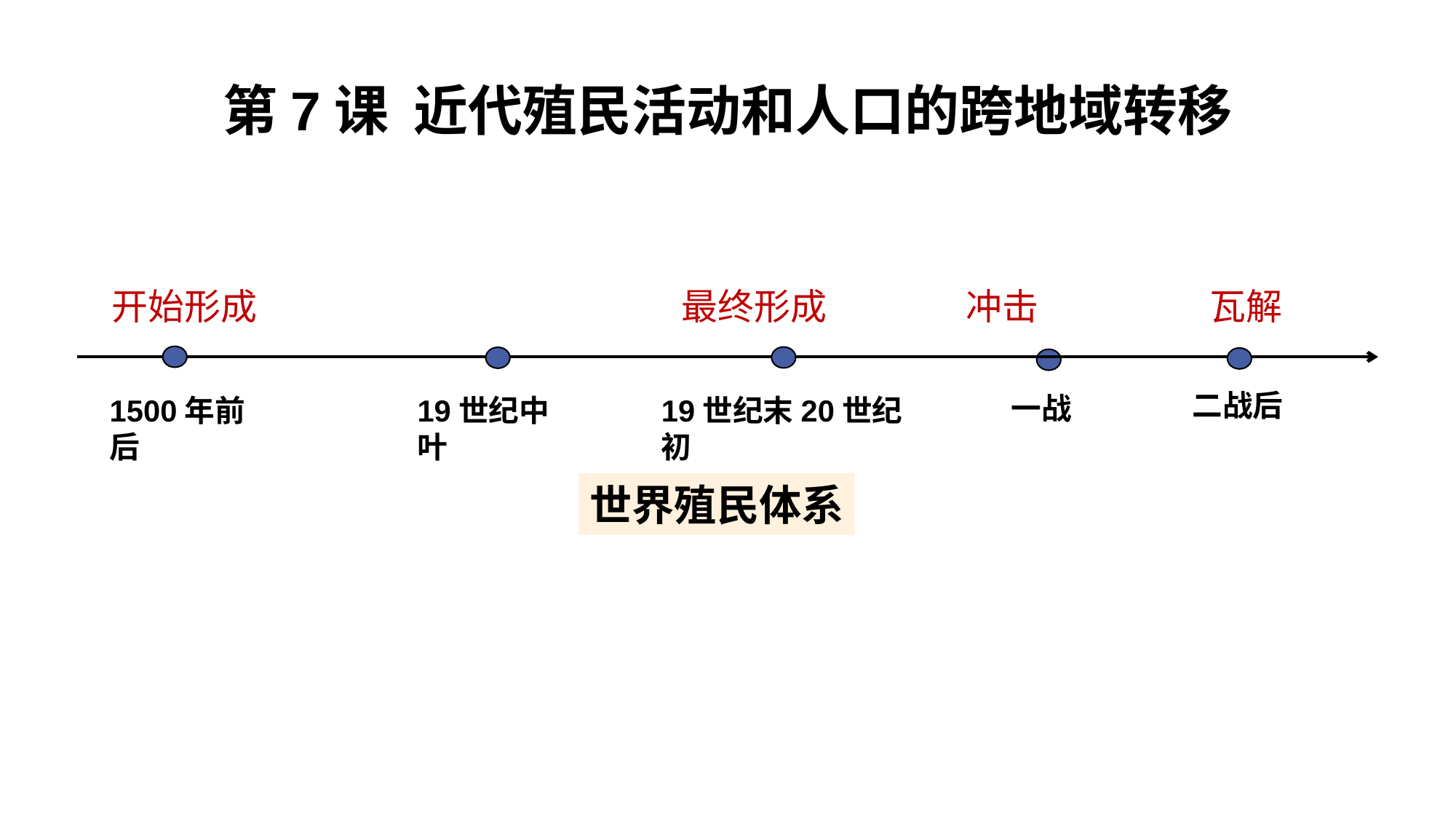

第7课  近代殖民活动和人口的跨地域转移
  开始形成                                                    最终形成                 冲击                     瓦解

一战
1500年前后
19世纪中叶
19世纪末20世纪初

二战后
世界殖民体系